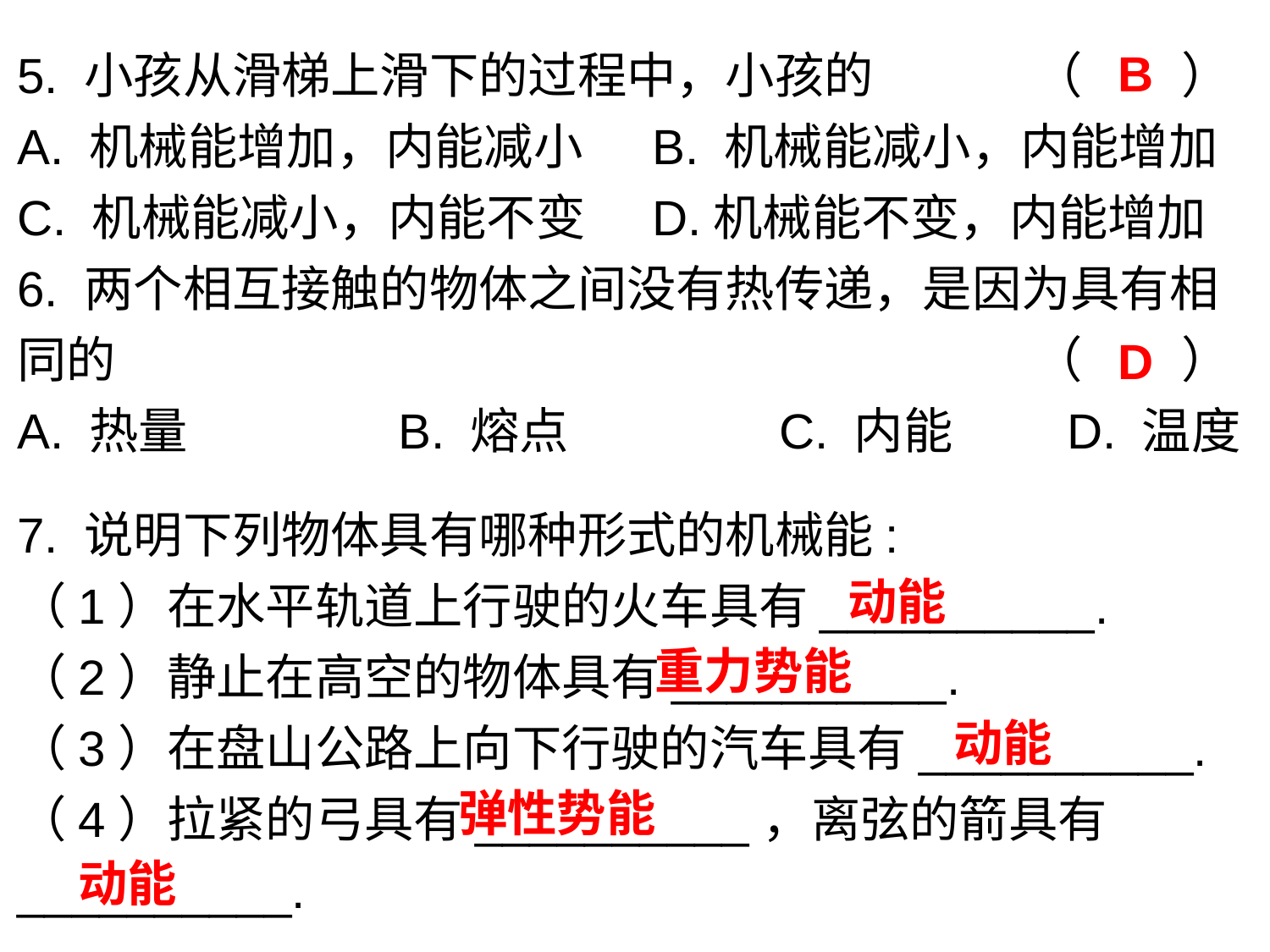

5. 小孩从滑梯上滑下的过程中，小孩的		（　　）
A. 机械能增加，内能减小	B. 机械能减小，内能增加
C. 机械能减小，内能不变	D.机械能不变，内能增加
6. 两个相互接触的物体之间没有热传递，是因为具有相同的								（　　）
A. 热量		B. 熔点		C. 内能	  D. 温度
B
D
7. 说明下列物体具有哪种形式的机械能:
（1）在水平轨道上行驶的火车具有__________.
（2）静止在高空的物体具有__________.
（3）在盘山公路上向下行驶的汽车具有__________.
（4）拉紧的弓具有__________，离弦的箭具有__________.
动能
重力势能
动能
弹性势能
动能